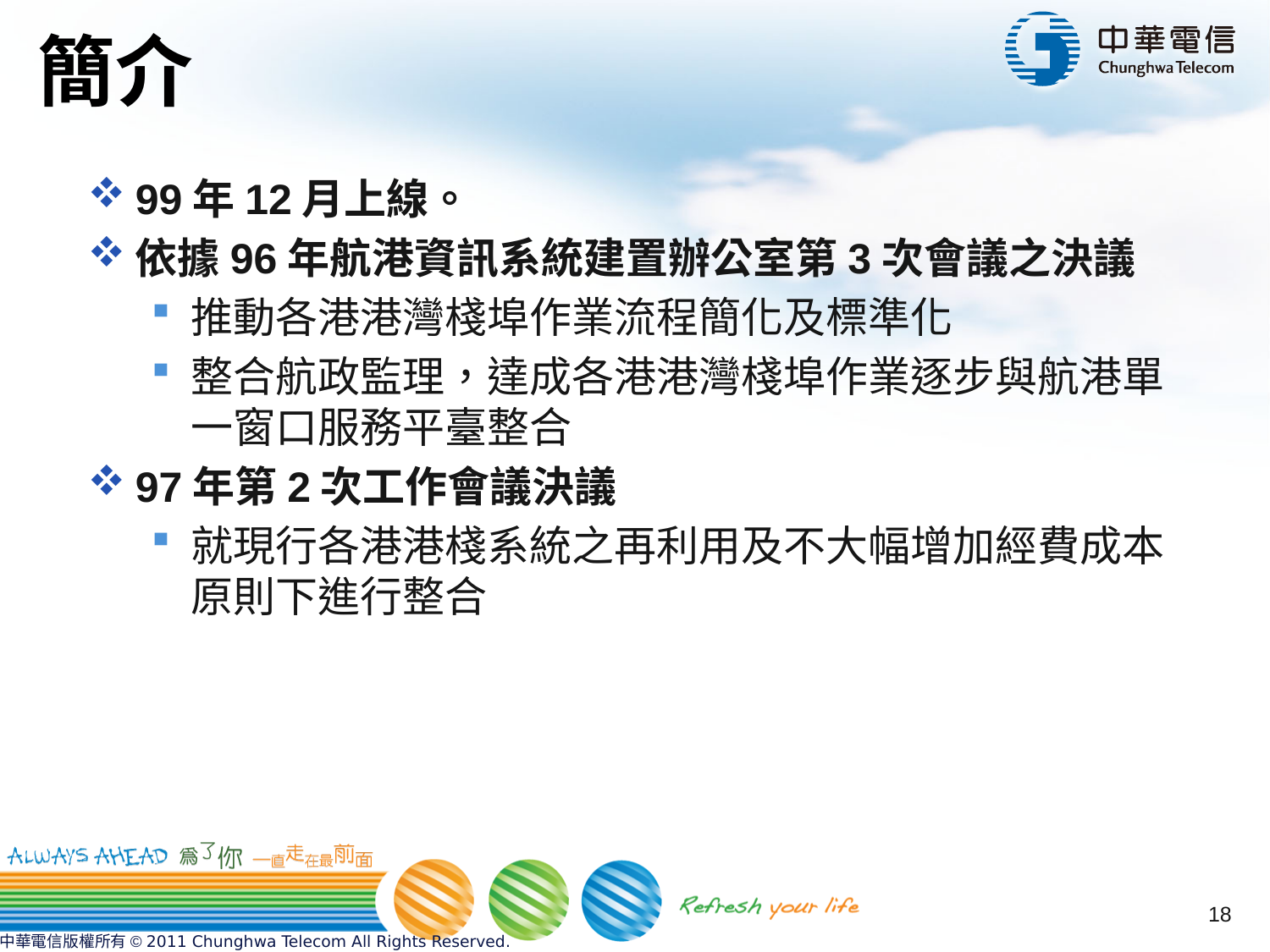

# 簡介
99年12月上線。
依據96年航港資訊系統建置辦公室第3次會議之決議
推動各港港灣棧埠作業流程簡化及標準化
整合航政監理，達成各港港灣棧埠作業逐步與航港單一窗口服務平臺整合
97年第2次工作會議決議
就現行各港港棧系統之再利用及不大幅增加經費成本原則下進行整合